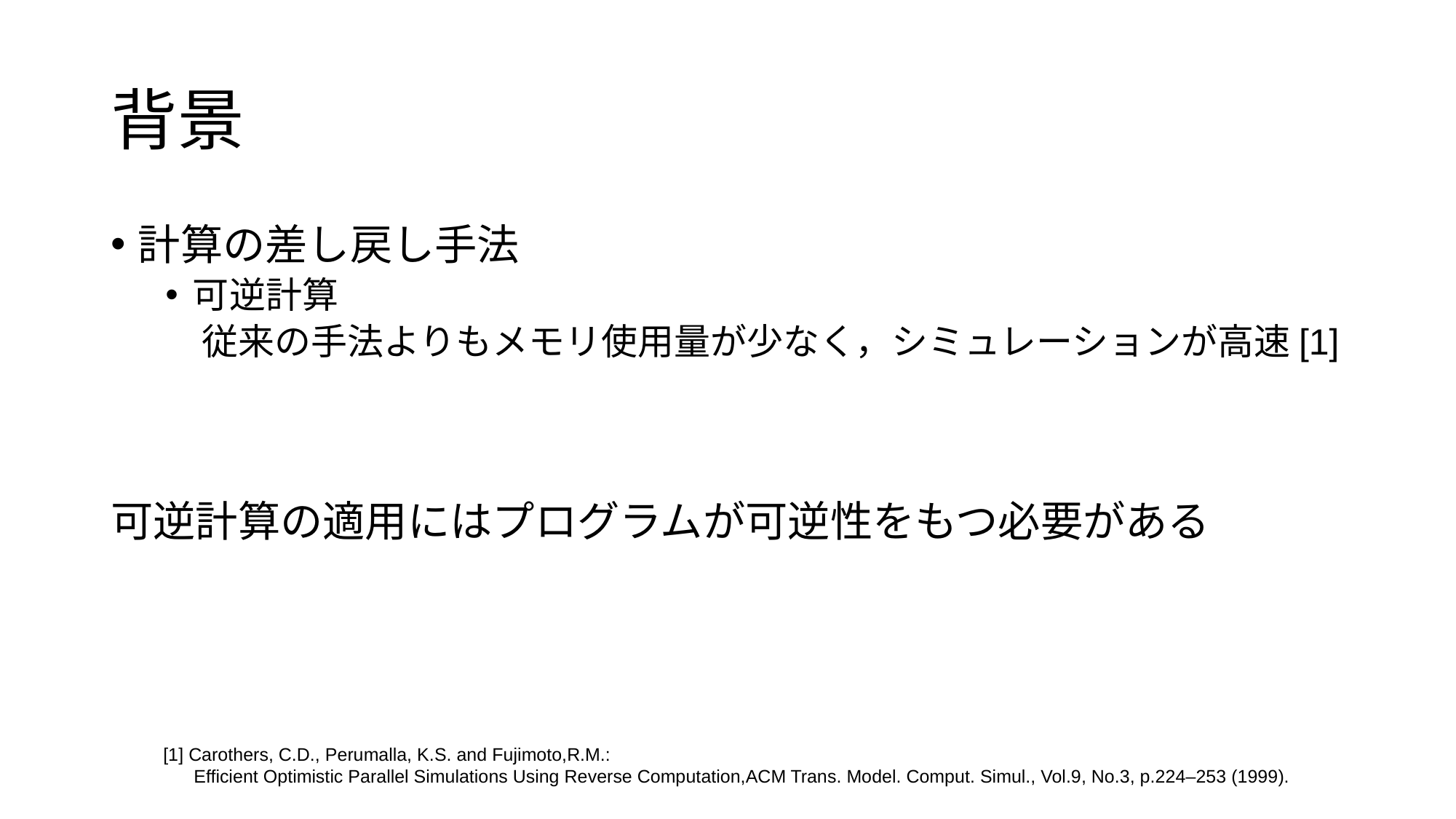

# 背景
計算の差し戻し手法
可逆計算
　従来の手法よりもメモリ使用量が少なく，シミュレーションが高速[1]

可逆計算の適用にはプログラムが可逆性をもつ必要がある

[1] Carothers, C.D., Perumalla, K.S. and Fujimoto,R.M.:
      Efficient Optimistic Parallel Simulations Using Reverse Computation,ACM Trans. Model. Comput. Simul., Vol.9, No.3, p.224–253 (1999).